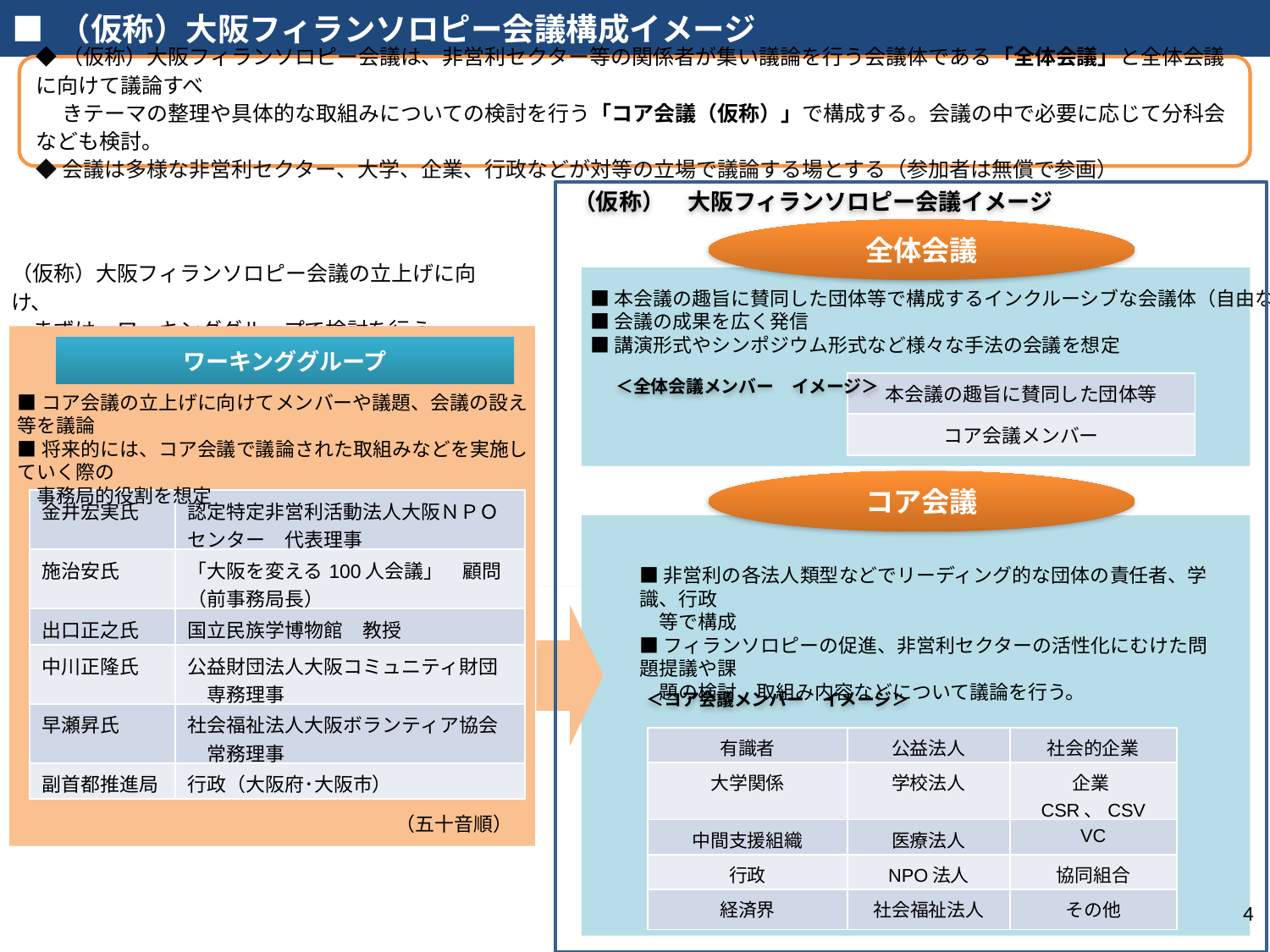

■ （仮称）大阪フィランソロピー会議構成イメージ
◆（仮称）大阪フィランソロピー会議は、非営利セクター等の関係者が集い議論を行う会議体である「全体会議」と全体会議に向けて議論すべ
　 きテーマの整理や具体的な取組みについての検討を行う「コア会議（仮称）」で構成する。会議の中で必要に応じて分科会なども検討。
◆会議は多様な非営利セクター、大学、企業、行政などが対等の立場で議論する場とする（参加者は無償で参画）
（仮称）　大阪フィランソロピー会議イメージ

全体会議
（仮称）大阪フィランソロピー会議の立上げに向け、
　まずは、ワーキンググループで検討を行う。

■本会議の趣旨に賛同した団体等で構成するインクルーシブな会議体（自由な議論）
■会議の成果を広く発信
■講演形式やシンポジウム形式など様々な手法の会議を想定

ワーキンググループ
| 本会議の趣旨に賛同した団体等 |
| --- |
| コア会議メンバー |
＜全体会議メンバー　イメージ＞
■コア会議の立上げに向けてメンバーや議題、会議の設え等を議論
■将来的には、コア会議で議論された取組みなどを実施していく際の
　事務局的役割を想定

コア会議
| 金井宏実氏 | 認定特定非営利活動法人大阪ＮＰＯセンター　代表理事 |
| --- | --- |
| 施治安氏 | 「大阪を変える100人会議」　顧問（前事務局長） |
| 出口正之氏 | 国立民族学博物館　教授 |
| 中川正隆氏 | 公益財団法人大阪コミュニティ財団　専務理事 |
| 早瀬昇氏 | 社会福祉法人大阪ボランティア協会　常務理事 |
| 副首都推進局 | 行政（大阪府･大阪市） |

■非営利の各法人類型などでリーディング的な団体の責任者、学識、行政
　等で構成
■フィランソロピーの促進、非営利セクターの活性化にむけた問題提議や課
　題の検討、取組み内容などについて議論を行う。

＜コア会議メンバー　イメージ＞
| 有識者 | 公益法人 | 社会的企業 |
| --- | --- | --- |
| 大学関係 | 学校法人 | 企業CSR、CSV |
| 中間支援組織 | 医療法人 | VC |
| 行政 | NPO法人 | 協同組合 |
| 経済界 | 社会福祉法人 | その他 |
（五十音順）
4